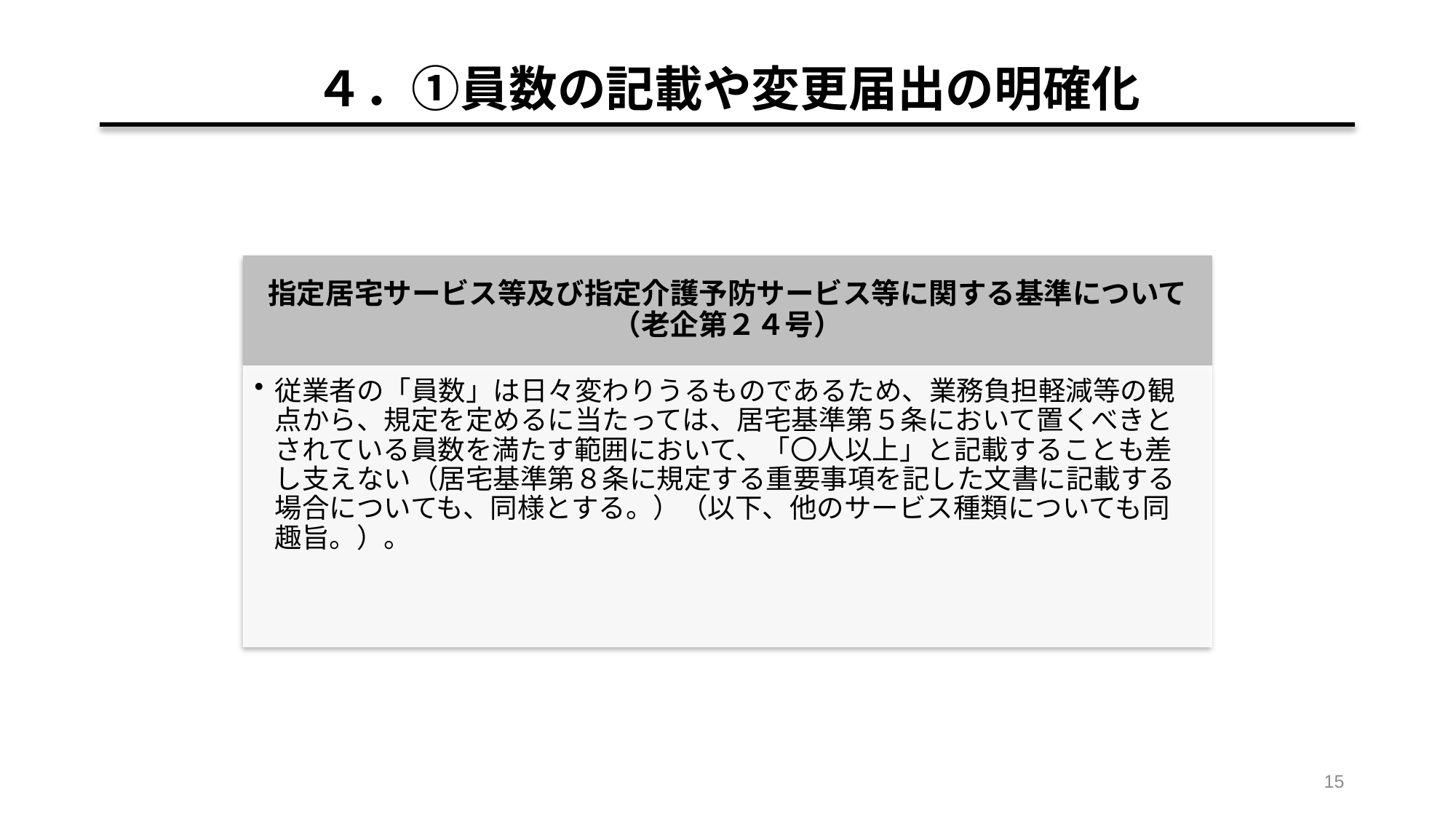

# ４．①員数の記載や変更届出の明確化
指定居宅サービス等及び指定介護予防サービス等に関する基準について（老企第２４号）
従業者の「員数」は日々変わりうるものであるため、業務負担軽減等の観点から、規定を定めるに当たっては、居宅基準第５条において置くべきとされている員数を満たす範囲において、「〇人以上」と記載することも差し支えない（居宅基準第８条に規定する重要事項を記した文書に記載する場合についても、同様とする。）（以下、他のサービス種類についても同趣旨。）。
15